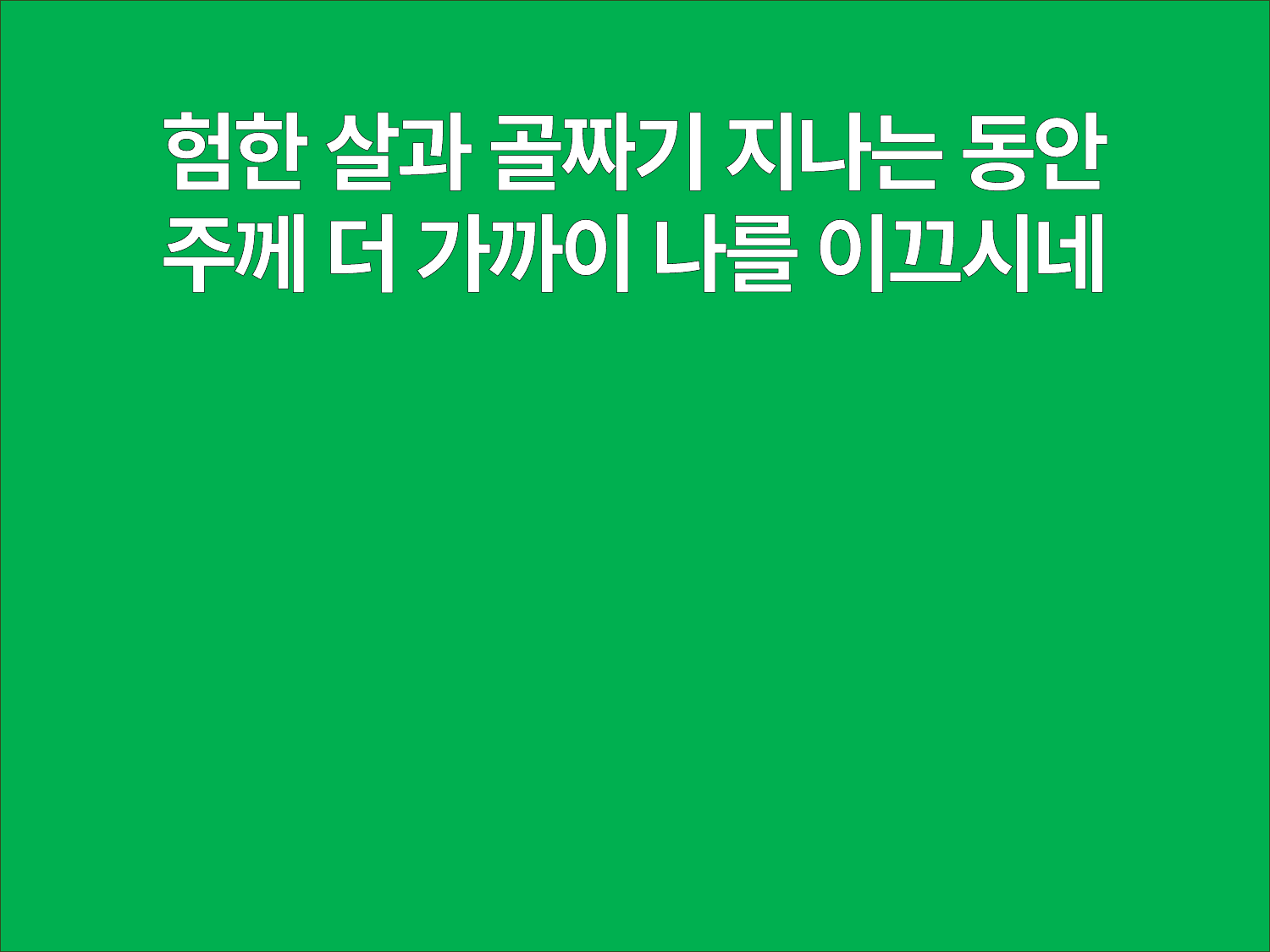

험한 살과 골짜기 지나는 동안
주께 더 가까이 나를 이끄시네